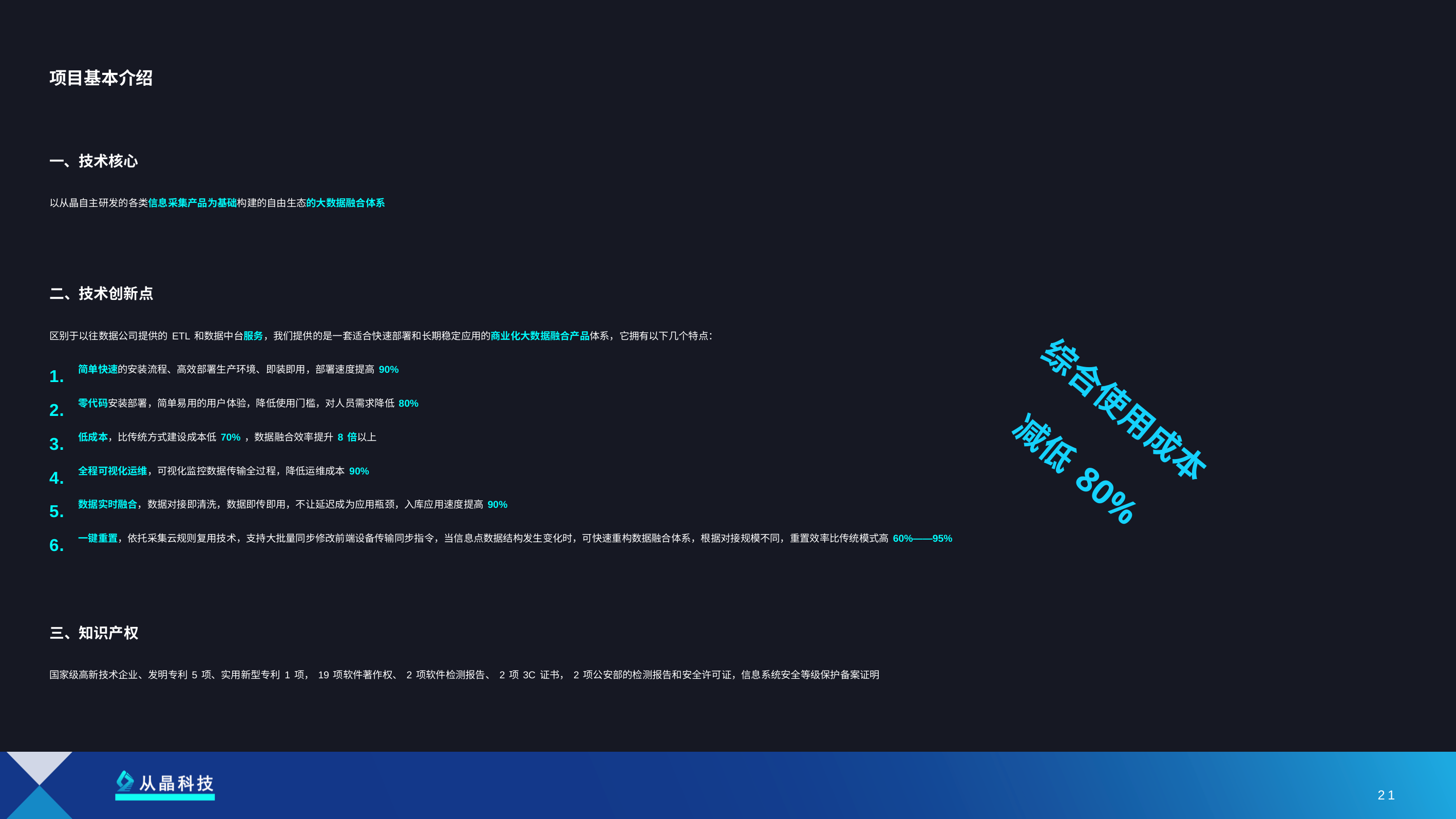

项目基本介绍
一、技术核心
以从晶自主研发的各类信息采集产品为基础构建的自由生态的大数据融合体系
二、技术创新点
区别于以往数据公司提供的ETL和数据中台服务，我们提供的是一套适合快速部署和长期稳定应用的商业化大数据融合产品体系，它拥有以下几个特点：
简单快速的安装流程、高效部署生产环境、即装即用，部署速度提高90%
零代码安装部署，简单易用的用户体验，降低使用门槛，对人员需求降低80%
低成本，比传统方式建设成本低70%，数据融合效率提升8倍以上
全程可视化运维，可视化监控数据传输全过程，降低运维成本90%
数据实时融合，数据对接即清洗，数据即传即用，不让延迟成为应用瓶颈，入库应用速度提高90%
一键重置，依托采集云规则复用技术，支持大批量同步修改前端设备传输同步指令，当信息点数据结构发生变化时，可快速重构数据融合体系，根据对接规模不同，重置效率比传统模式高60%——95%
综合使用成本
减低80%
三、知识产权
国家级高新技术企业、发明专利5项、实用新型专利1项，19项软件著作权、2项软件检测报告、2项3C证书，2项公安部的检测报告和安全许可证，信息系统安全等级保护备案证明
21